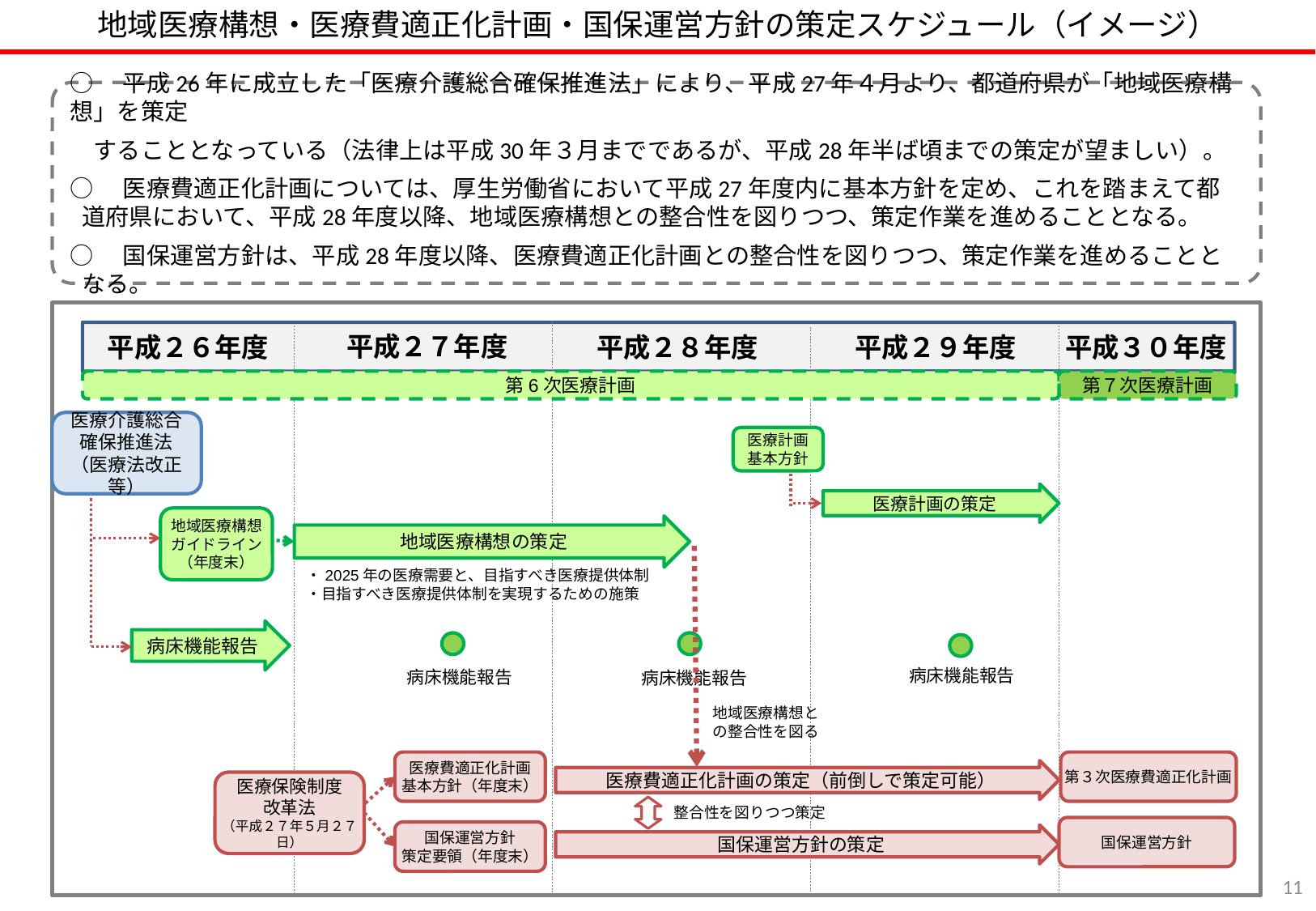

地域医療構想・医療費適正化計画・国保運営方針の策定スケジュール（イメージ）
○　平成26年に成立した「医療介護総合確保推進法」により、平成27年４月より、都道府県が「地域医療構想」を策定
　することとなっている（法律上は平成30年３月までであるが、平成28年半ば頃までの策定が望ましい）。
○　医療費適正化計画については、厚生労働省において平成27年度内に基本方針を定め、これを踏まえて都道府県において、平成28年度以降、地域医療構想との整合性を図りつつ、策定作業を進めることとなる。
○　国保運営方針は、平成28年度以降、医療費適正化計画との整合性を図りつつ、策定作業を進めることとなる。

平成２７年度
平成２９年度
平成３０年度
平成２８年度
平成２６年度
第6次医療計画
第７次医療計画
医療介護総合
確保推進法
（医療法改正等）
医療計画
基本方針
医療計画の策定
地域医療構想
ガイドライン
（年度末）
地域医療構想の策定
・2025年の医療需要と、目指すべき医療提供体制
・目指すべき医療提供体制を実現するための施策
病床機能報告

病床機能報告
病床機能報告
病床機能報告
地域医療構想との整合性を図る
医療費適正化計画
基本方針（年度末）
第３次医療費適正化計画
医療費適正化計画の策定（前倒しで策定可能）
医療保険制度
改革法
（平成２７年５月２７日）

整合性を図りつつ策定
国保運営方針
国保運営方針
策定要領（年度末）
国保運営方針の策定
11